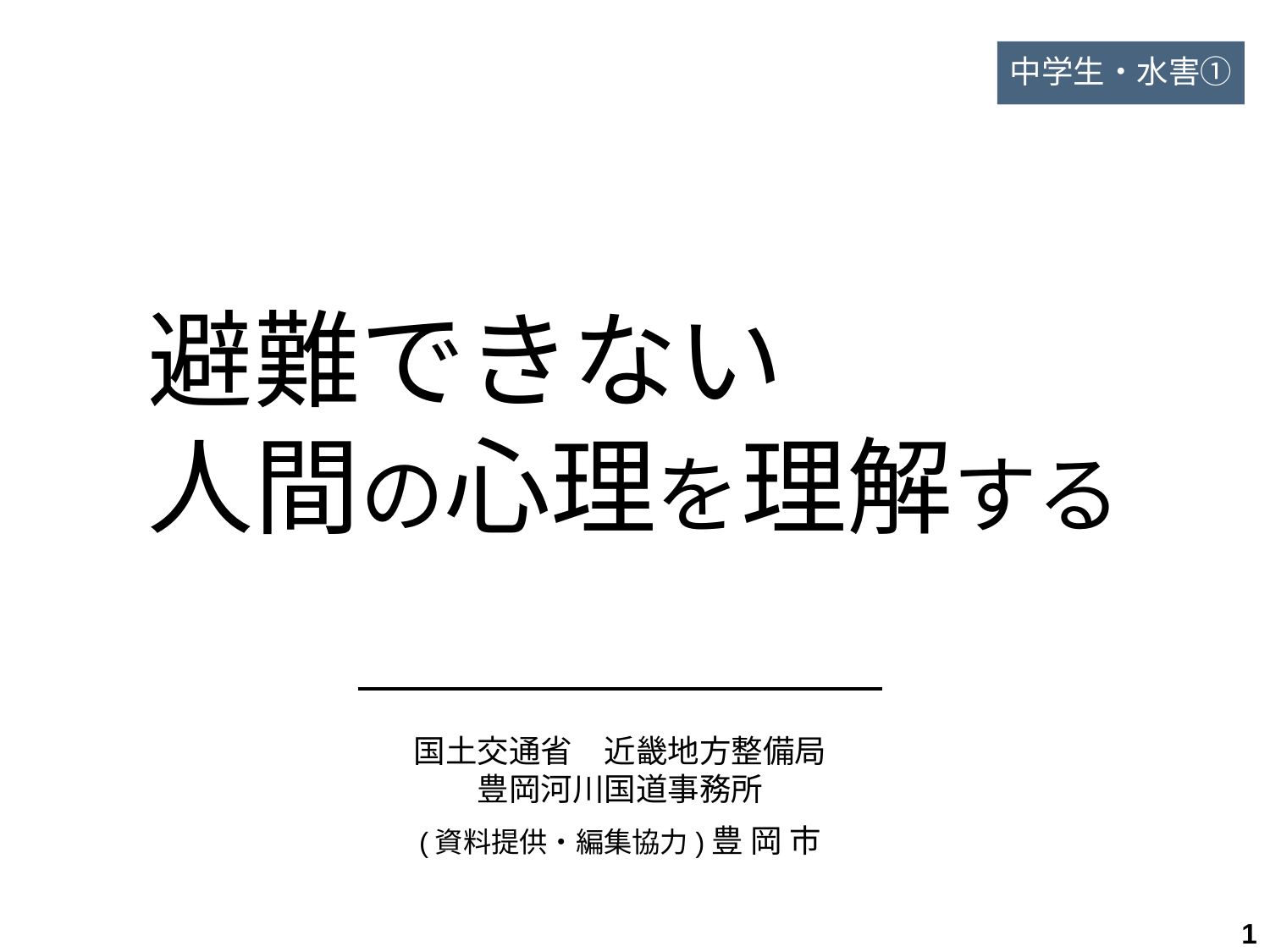

中学生・水害①
避難できない
人間の心理を理解する
国土交通省　近畿地方整備局
豊岡河川国道事務所
(資料提供・編集協力)豊 岡 市
1